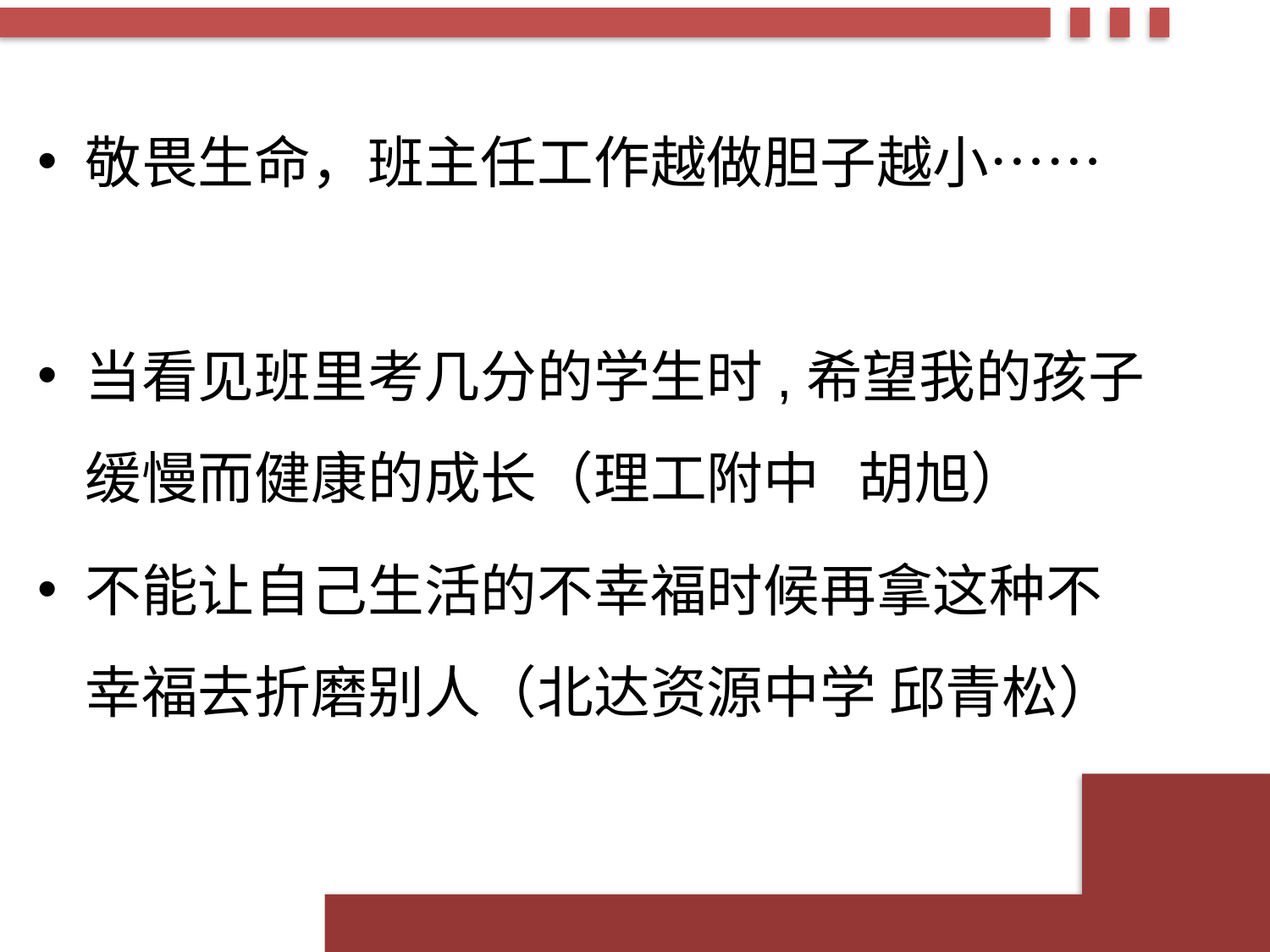

敬畏生命，班主任工作越做胆子越小……
当看见班里考几分的学生时,希望我的孩子缓慢而健康的成长（理工附中   胡旭）
不能让自己生活的不幸福时候再拿这种不幸福去折磨别人（北达资源中学 邱青松）